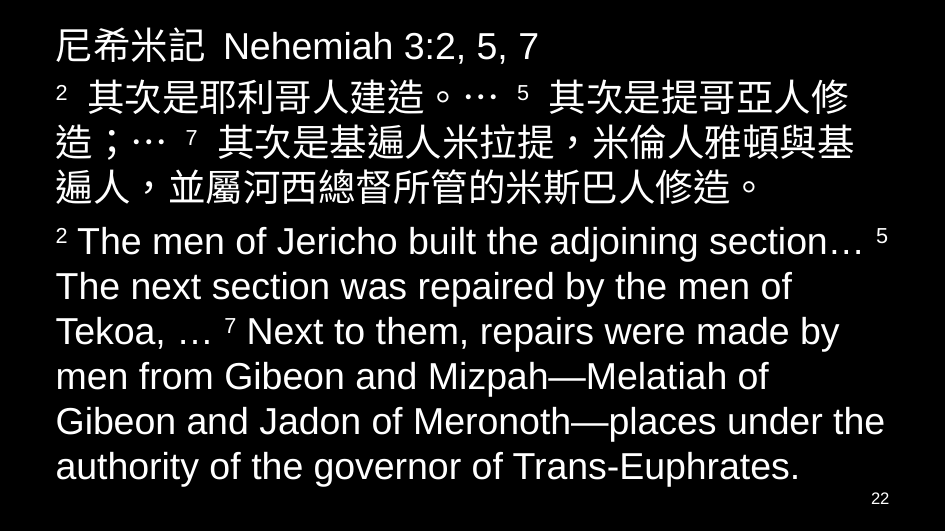

尼希米記 Nehemiah 3:2, 5, 7
2 其次是耶利哥人建造。… 5 其次是提哥亞人修造；… 7 其次是基遍人米拉提，米倫人雅頓與基遍人，並屬河西總督所管的米斯巴人修造。
2 The men of Jericho built the adjoining section… 5 The next section was repaired by the men of Tekoa, … 7 Next to them, repairs were made by men from Gibeon and Mizpah—Melatiah of Gibeon and Jadon of Meronoth—places under the authority of the governor of Trans-Euphrates.

22